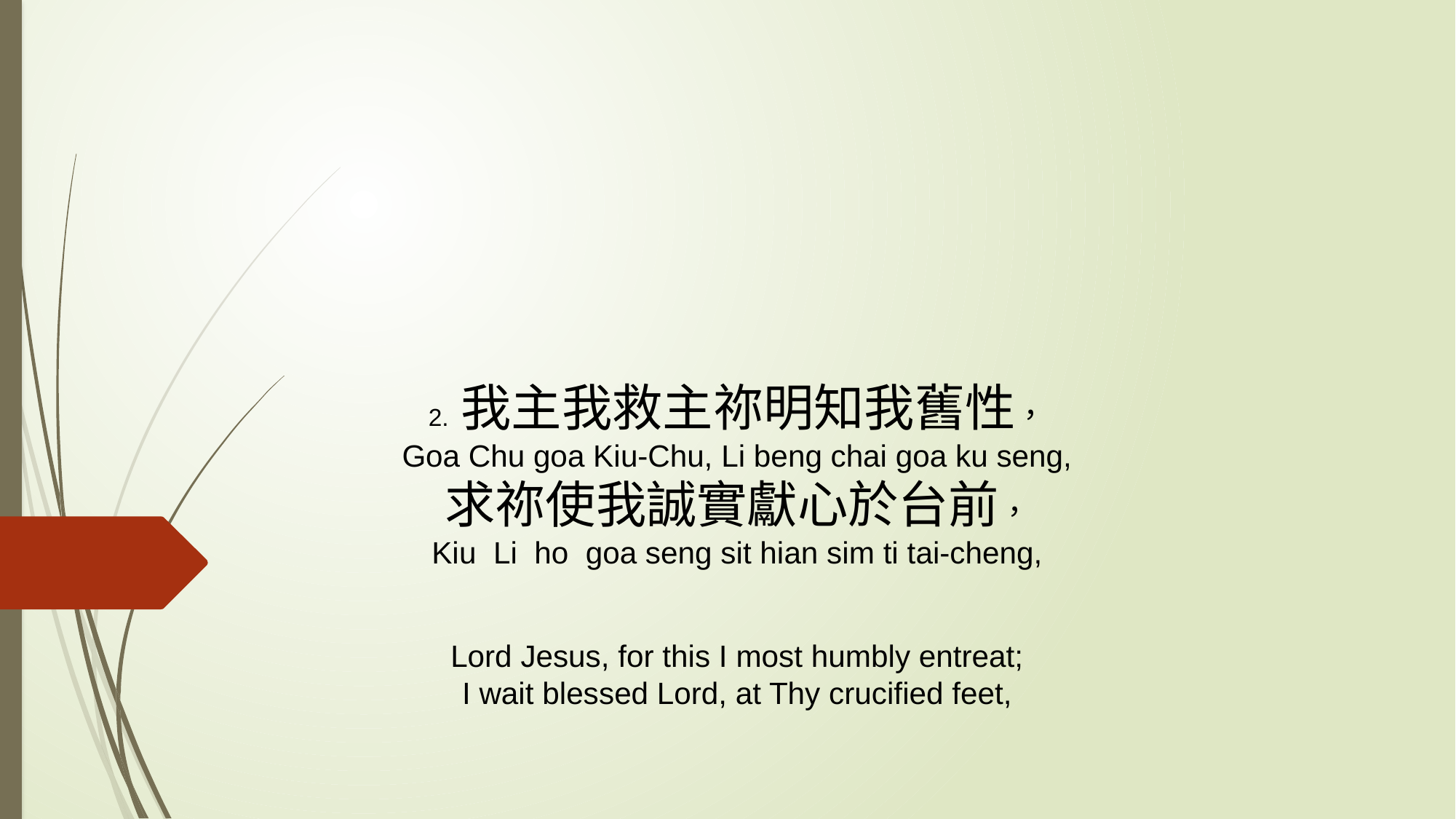

# 2. 我主我救主祢明知我舊性， Goa Chu goa Kiu-Chu, Li beng chai goa ku seng, 求祢使我誠實獻心於台前， Kiu  Li  ho  goa seng sit hian sim ti tai-cheng, Lord Jesus, for this I most humbly entreat; I wait blessed Lord, at Thy crucified feet,